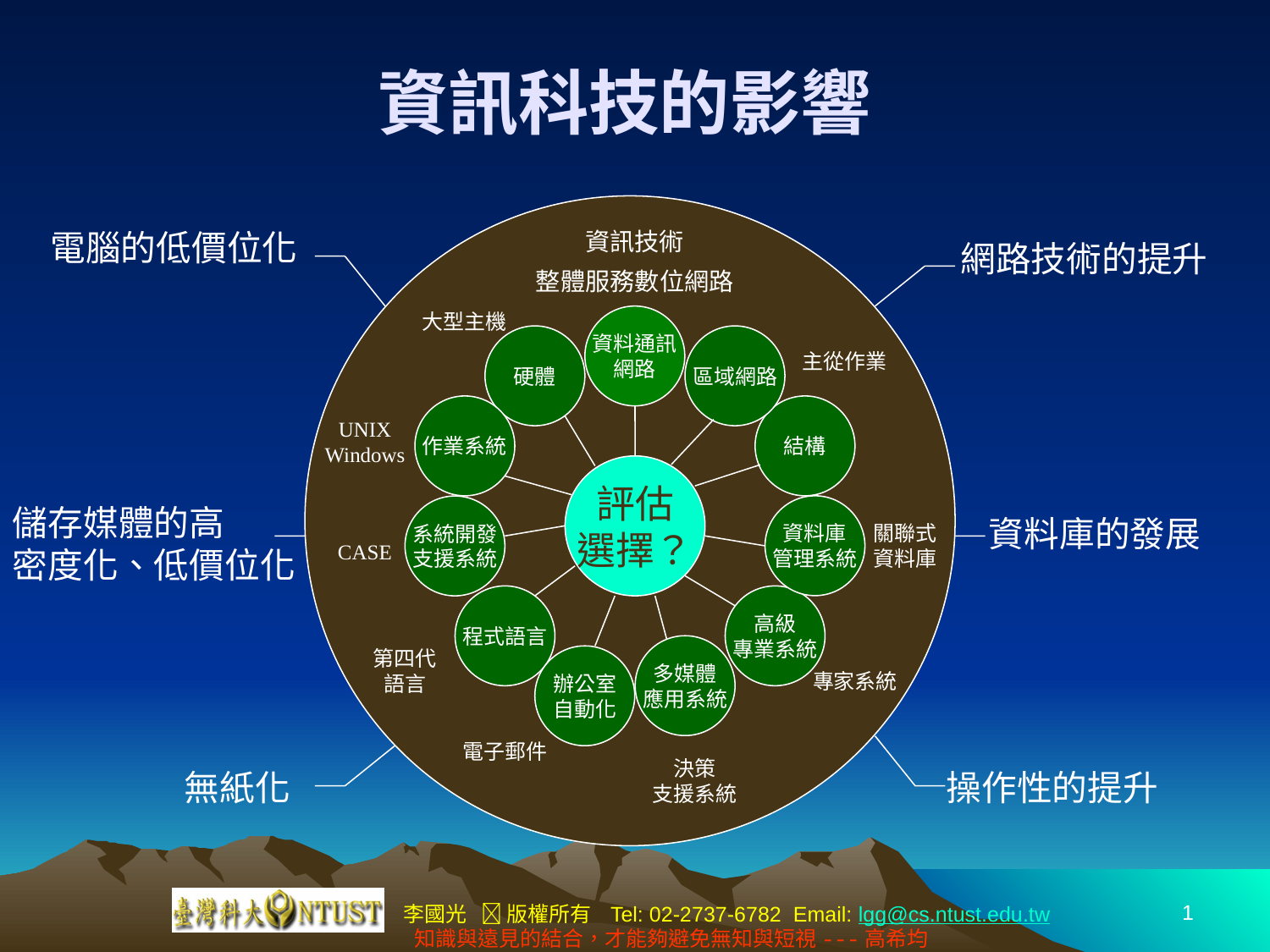

資訊科技的影響

資訊技術
電腦的低價位化
網路技術的提升

整體服務數位網路

大型主機
資料通訊
網路
硬體
區域網路
主從作業
作業系統
結構

UNIX
Windows

評估
選擇？

資料庫
管理系統
系統開發
支援系統
資料庫的發展
關聯式
資料庫
儲存媒體的高
密度化、低價位化
CASE

程式語言
高級
專業系統

多媒體
應用系統
第四代
語言
辦公室
自動化
專家系統
電子郵件

決策
支援系統
無紙化
操作性的提升

1